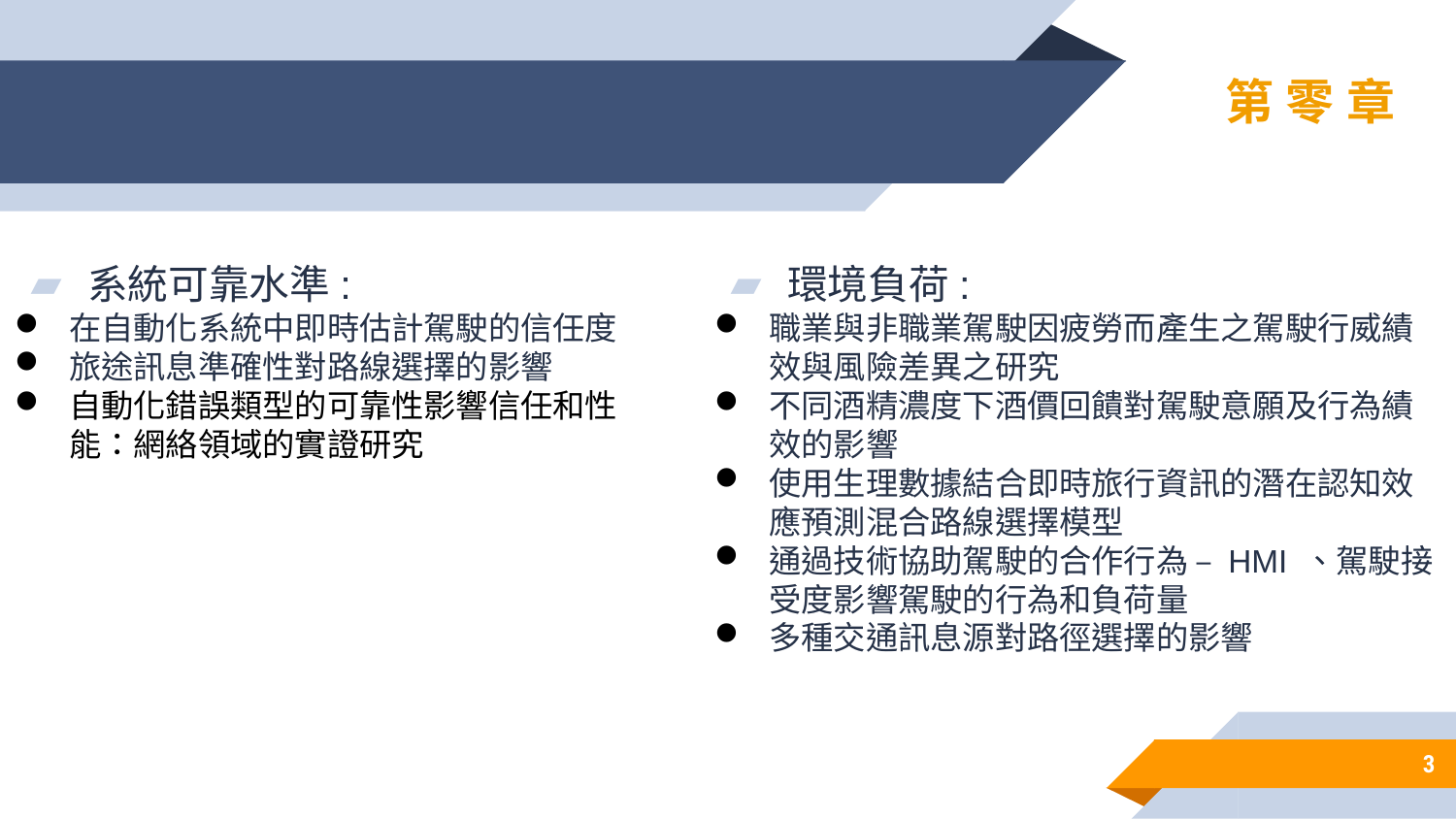

#
第零章
系統可靠水準:
在自動化系統中即時估計駕駛的信任度
旅途訊息準確性對路線選擇的影響
自動化錯誤類型的可靠性影響信任和性能：網絡領域的實證研究

環境負荷:
職業與非職業駕駛因疲勞而產生之駕駛行威績效與風險差異之研究
不同酒精濃度下酒價回饋對駕駛意願及行為績效的影響
使用生理數據結合即時旅行資訊的潛在認知效應預測混合路線選擇模型
通過技術協助駕駛的合作行為 – HMI 、駕駛接受度影響駕駛的行為和負荷量
多種交通訊息源對路徑選擇的影響

3